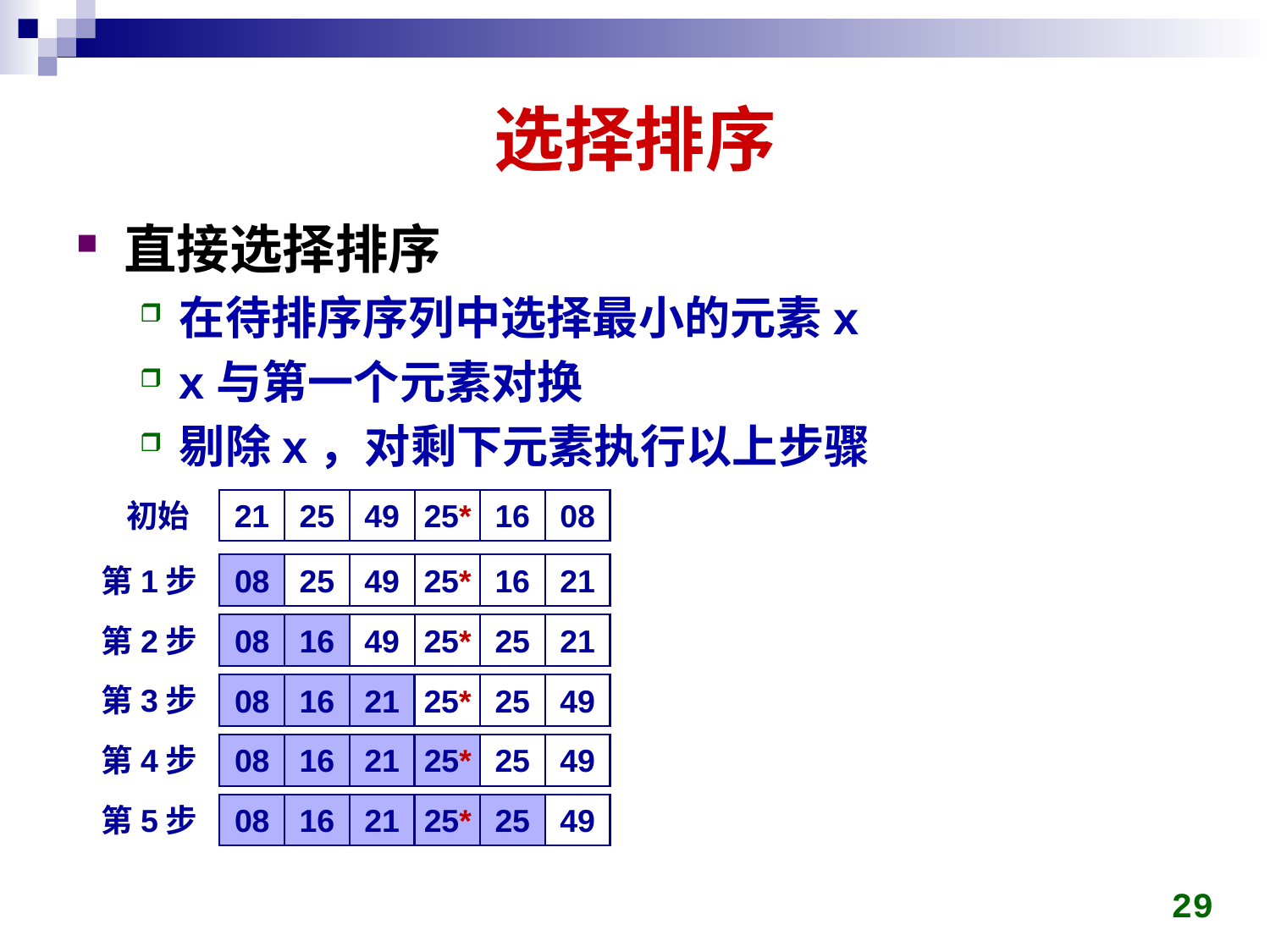

# 选择排序
直接选择排序
在待排序序列中选择最小的元素x
x与第一个元素对换
剔除x，对剩下元素执行以上步骤
初始
21
25
49
25*
16
08
第1步
08
25
49
25*
16
21
第2步
08
16
49
25*
25
21
第3步
08
16
21
25*
25
49
第4步
08
16
21
25*
25
49
第5步
08
16
21
25*
25
49
29